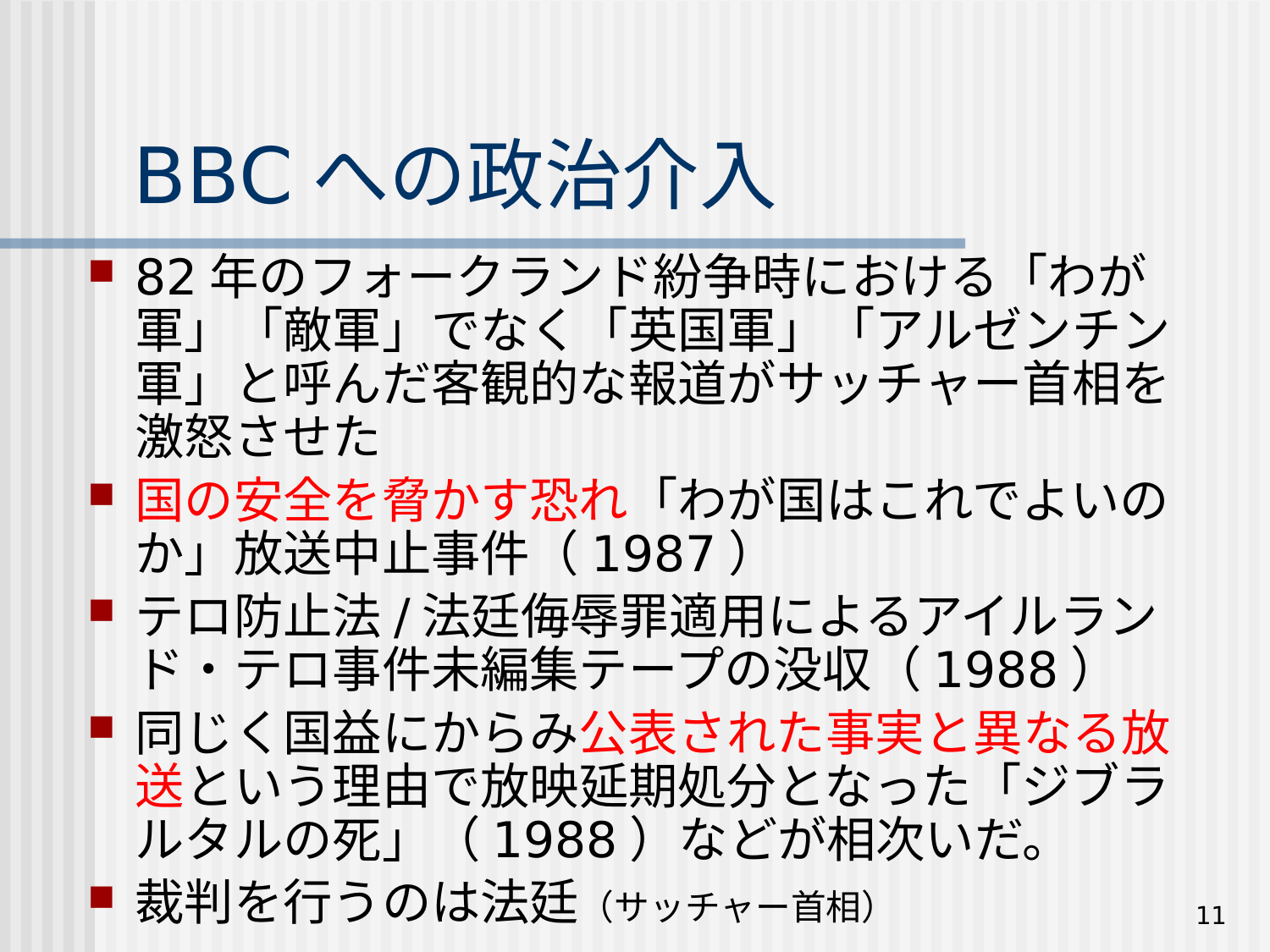

# BBCへの政治介入
82年のフォークランド紛争時における「わが軍」「敵軍」でなく「英国軍」「アルゼンチン軍」と呼んだ客観的な報道がサッチャー首相を激怒させた
国の安全を脅かす恐れ「わが国はこれでよいのか」放送中止事件（1987）
テロ防止法/法廷侮辱罪適用によるアイルランド・テロ事件未編集テープの没収（1988）
同じく国益にからみ公表された事実と異なる放送という理由で放映延期処分となった「ジブラルタルの死」（1988）などが相次いだ。
裁判を行うのは法廷（サッチャー首相）

11